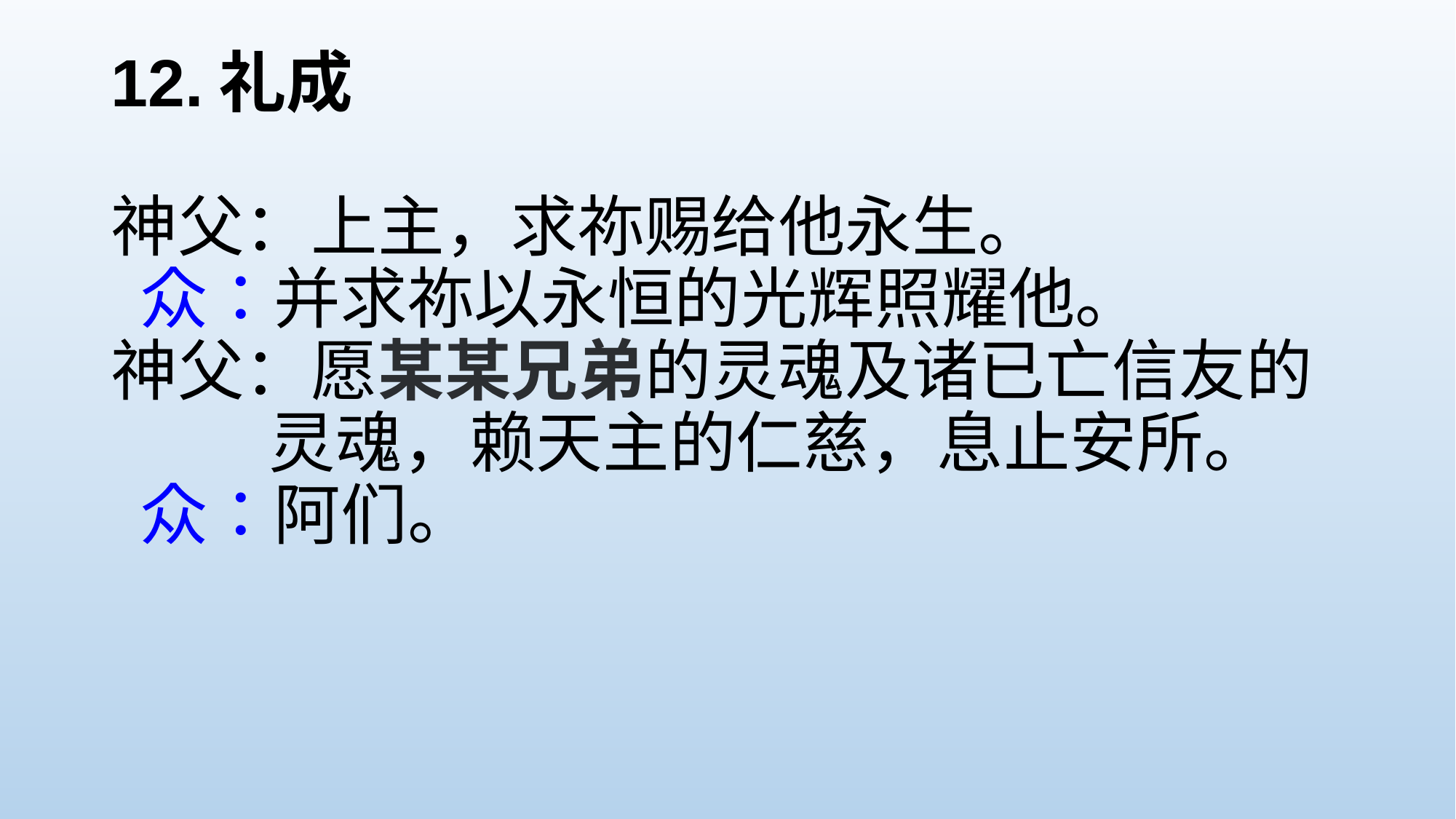

# 12.礼成 神父：上主，求祢赐给他永生。 众：并求祢以永恒的光辉照耀他。 神父：愿某某兄弟的灵魂及诸已亡信友的   灵魂，赖天主的仁慈，息止安所。 众：阿们。